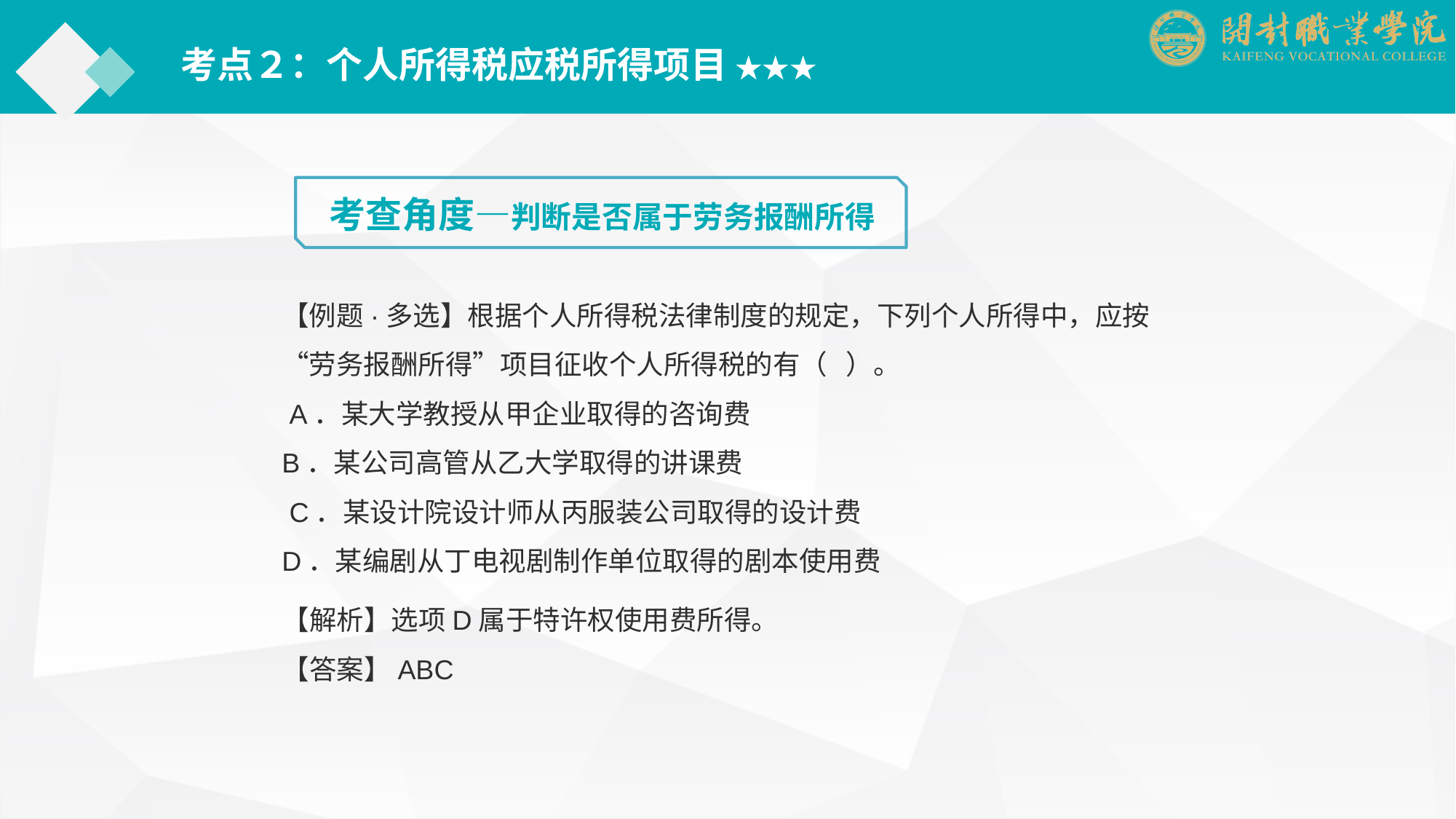

考点２：个人所得税应税所得项目 ★★★

考查角度—判断是否属于劳务报酬所得
【例题·多选】根据个人所得税法律制度的规定，下列个人所得中，应按“劳务报酬所得”项目征收个人所得税的有（   ）。
 A．某大学教授从甲企业取得的咨询费
B．某公司高管从乙大学取得的讲课费
 C．某设计院设计师从丙服装公司取得的设计费
D．某编剧从丁电视剧制作单位取得的剧本使用费
【解析】选项D属于特许权使用费所得。
【答案】ABC